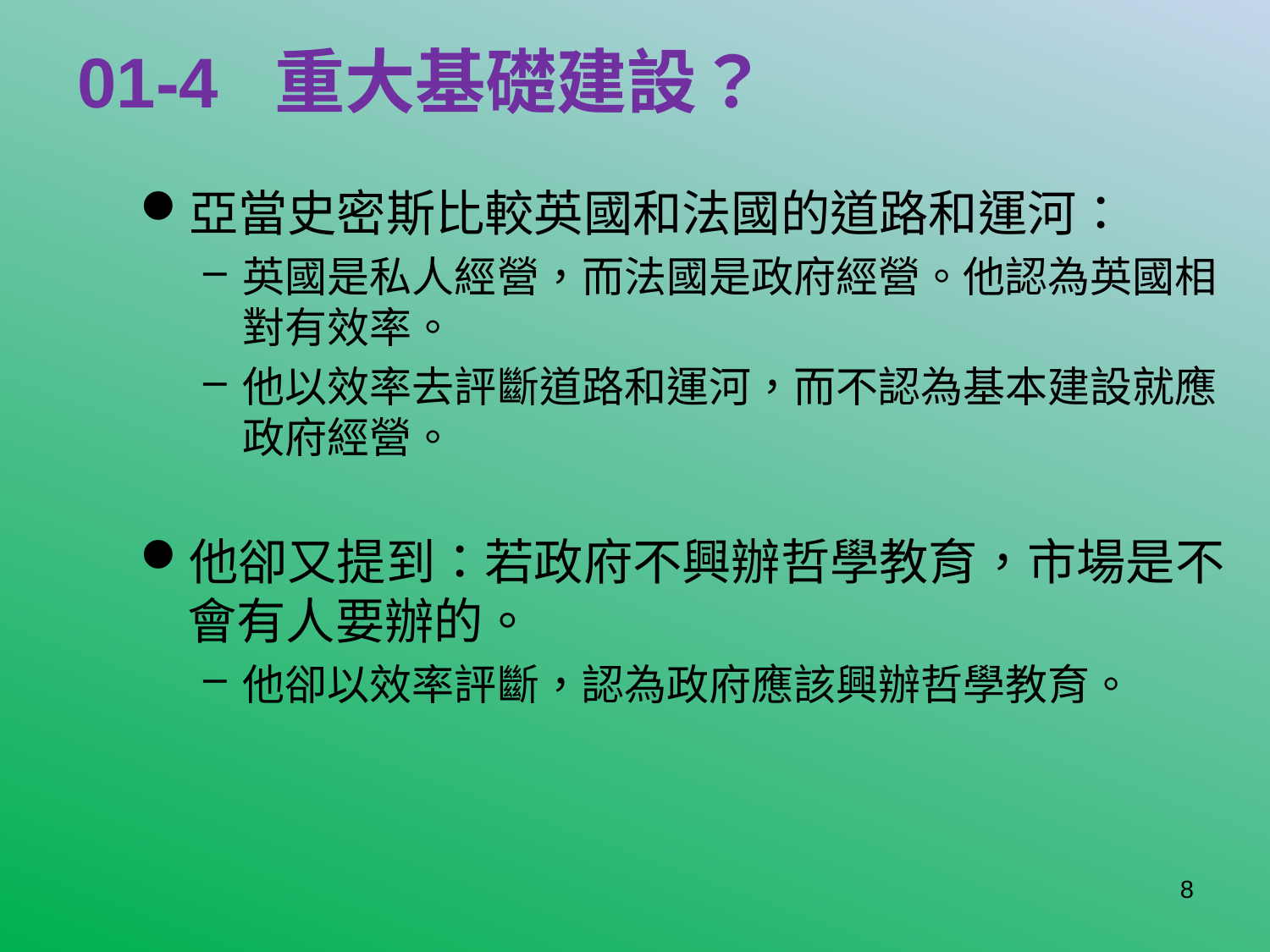

# 01-4  重大基礎建設？
亞當史密斯比較英國和法國的道路和運河：
英國是私人經營，而法國是政府經營。他認為英國相對有效率。
他以效率去評斷道路和運河，而不認為基本建設就應政府經營。

他卻又提到：若政府不興辦哲學教育，市場是不會有人要辦的。
他卻以效率評斷，認為政府應該興辦哲學教育。
8